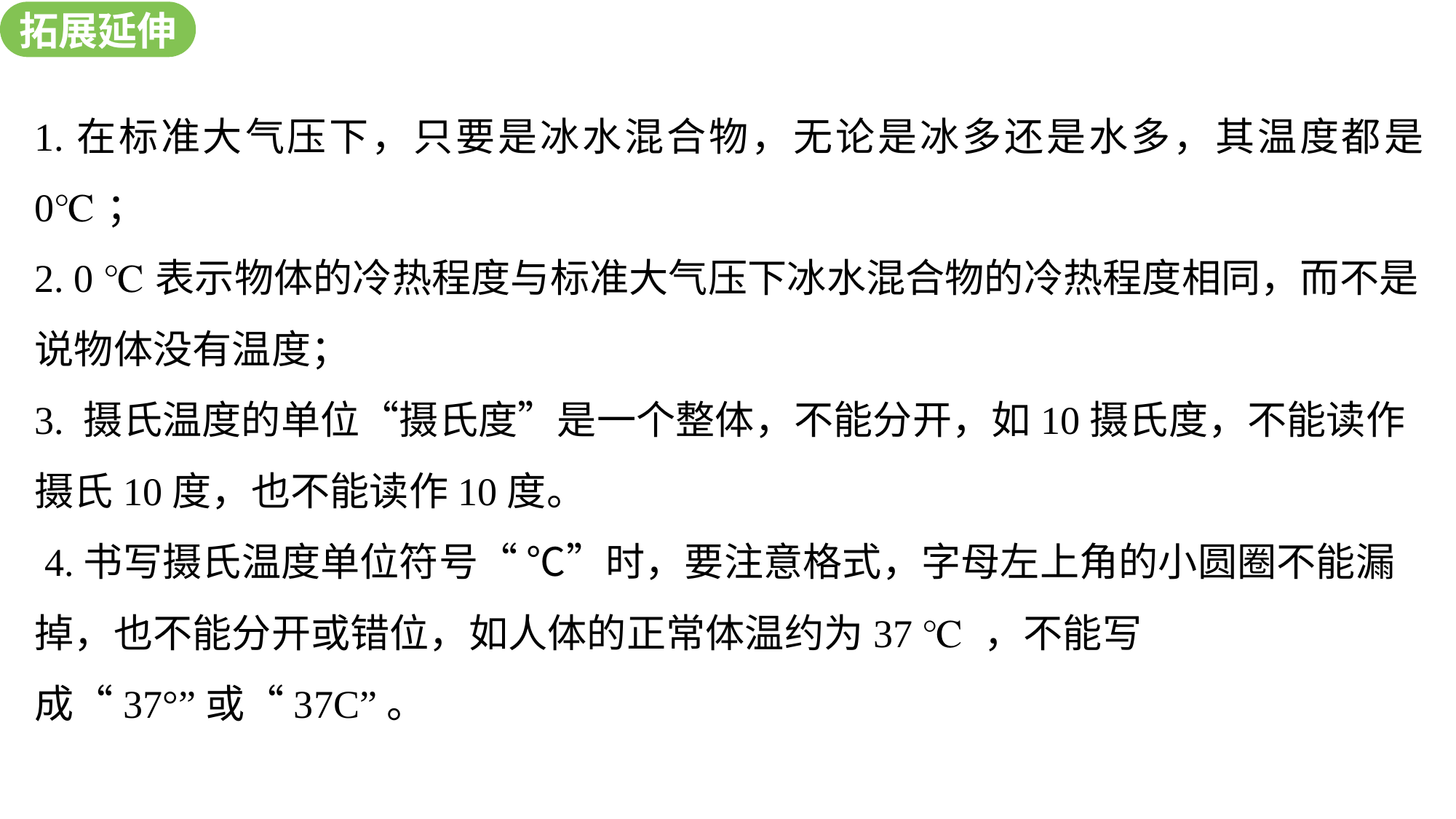

拓展延伸
新知探究
1.在标准大气压下，只要是冰水混合物，无论是冰多还是水多，其温度都是0℃；
2. 0 ℃表示物体的冷热程度与标准大气压下冰水混合物的冷热程度相同，而不是说物体没有温度；
3. 摄氏温度的单位“摄氏度”是一个整体，不能分开，如10摄氏度，不能读作摄氏10度，也不能读作10度。
 4.书写摄氏温度单位符号“ ℃”时，要注意格式，字母左上角的小圆圈不能漏掉，也不能分开或错位，如人体的正常体温约为37 ℃ ，不能写成“37°”或“37C”。